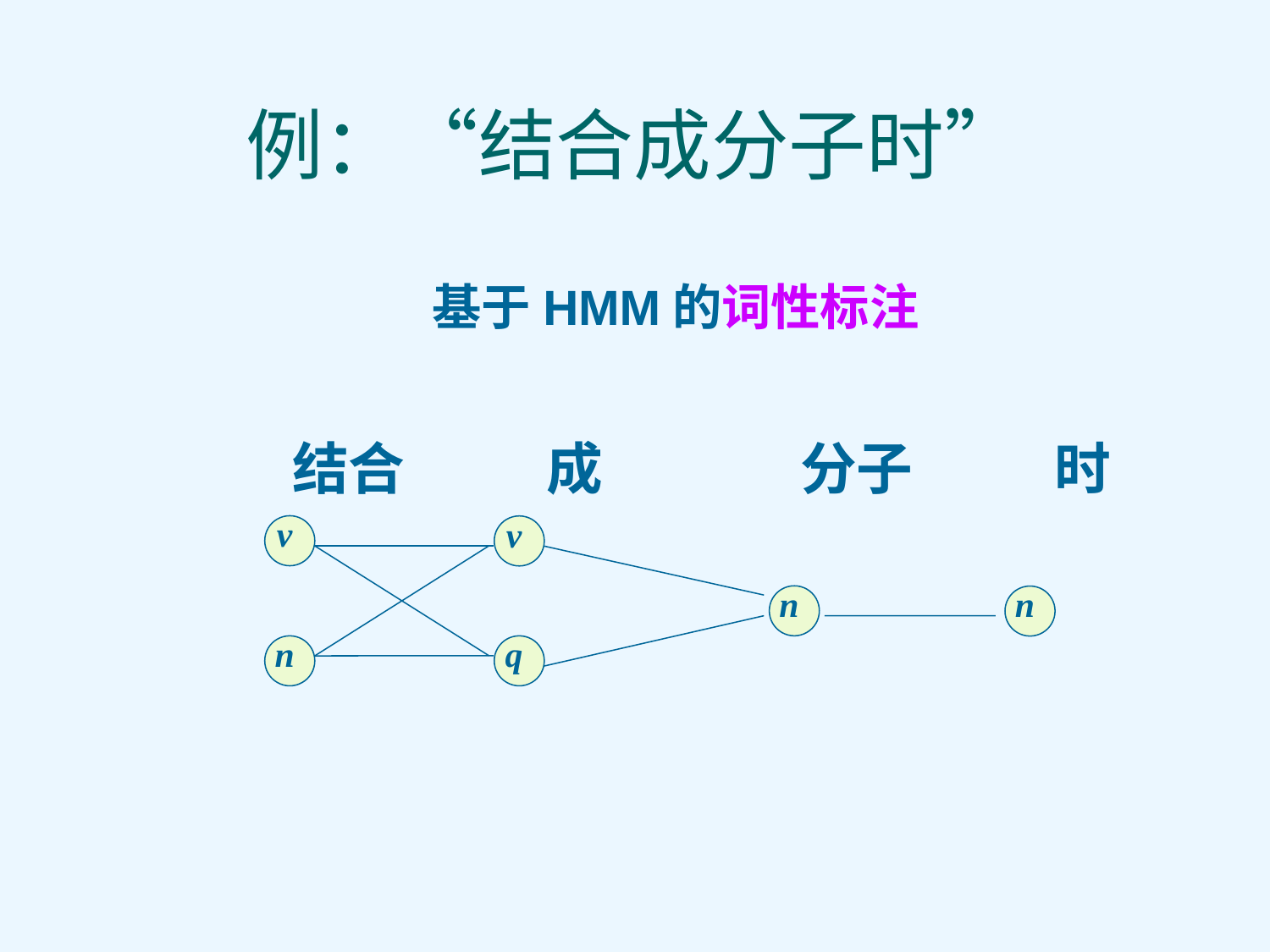

# 例：“结合成分子时”
基于HMM的词性标注
		结合		成		分子		时
v
v

n
n

n
q